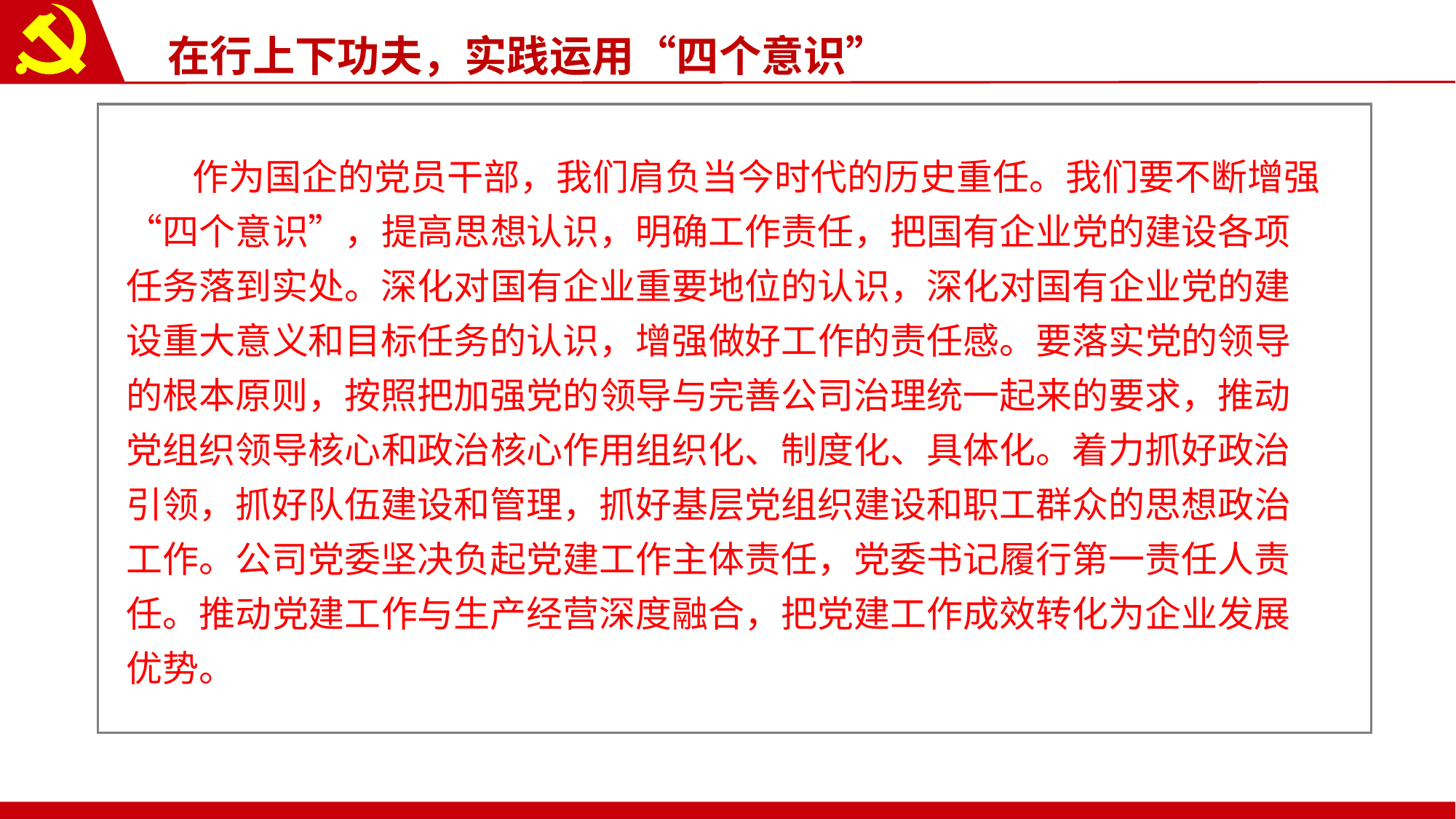

在行上下功夫，实践运用“四个意识”

       作为国企的党员干部，我们肩负当今时代的历史重任。我们要不断增强“四个意识”，提高思想认识，明确工作责任，把国有企业党的建设各项任务落到实处。深化对国有企业重要地位的认识，深化对国有企业党的建设重大意义和目标任务的认识，增强做好工作的责任感。要落实党的领导的根本原则，按照把加强党的领导与完善公司治理统一起来的要求，推动党组织领导核心和政治核心作用组织化、制度化、具体化。着力抓好政治引领，抓好队伍建设和管理，抓好基层党组织建设和职工群众的思想政治工作。公司党委坚决负起党建工作主体责任，党委书记履行第一责任人责任。推动党建工作与生产经营深度融合，把党建工作成效转化为企业发展优势。